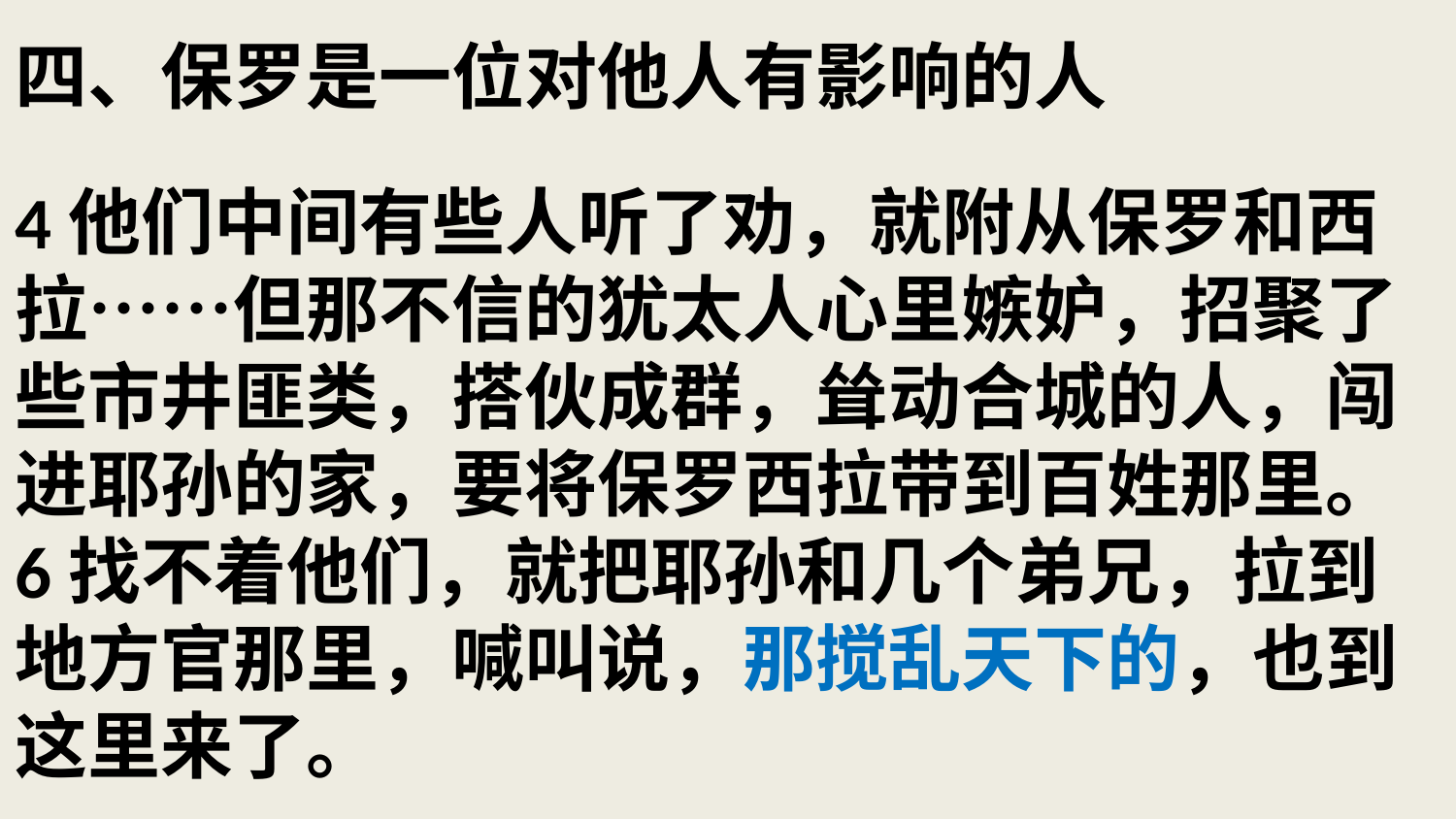

# 四、保罗是一位对他人有影响的人 4他们中间有些人听了劝，就附从保罗和西拉……但那不信的犹太人心里嫉妒，招聚了些市井匪类，搭伙成群，耸动合城的人，闯进耶孙的家，要将保罗西拉带到百姓那里。6找不着他们，就把耶孙和几个弟兄，拉到地方官那里，喊叫说，那搅乱天下的，也到这里来了。